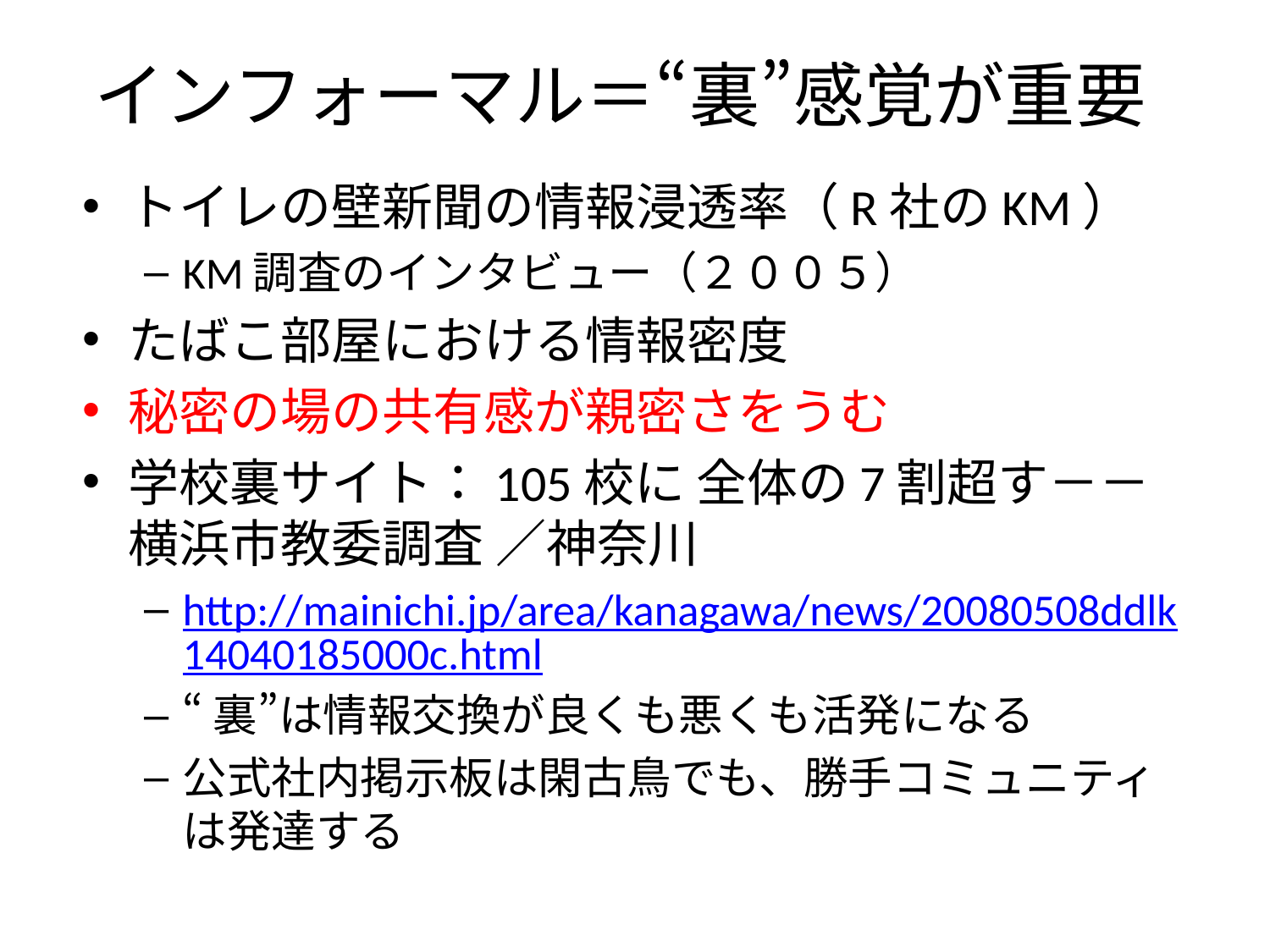

# インフォーマル＝“裏”感覚が重要
トイレの壁新聞の情報浸透率（R社のKM）
KM調査のインタビュー（２００５）
たばこ部屋における情報密度
秘密の場の共有感が親密さをうむ
学校裏サイト：105校に 全体の7割超す－－横浜市教委調査 ／神奈川
http://mainichi.jp/area/kanagawa/news/20080508ddlk14040185000c.html
“裏”は情報交換が良くも悪くも活発になる
公式社内掲示板は閑古鳥でも、勝手コミュニティは発達する